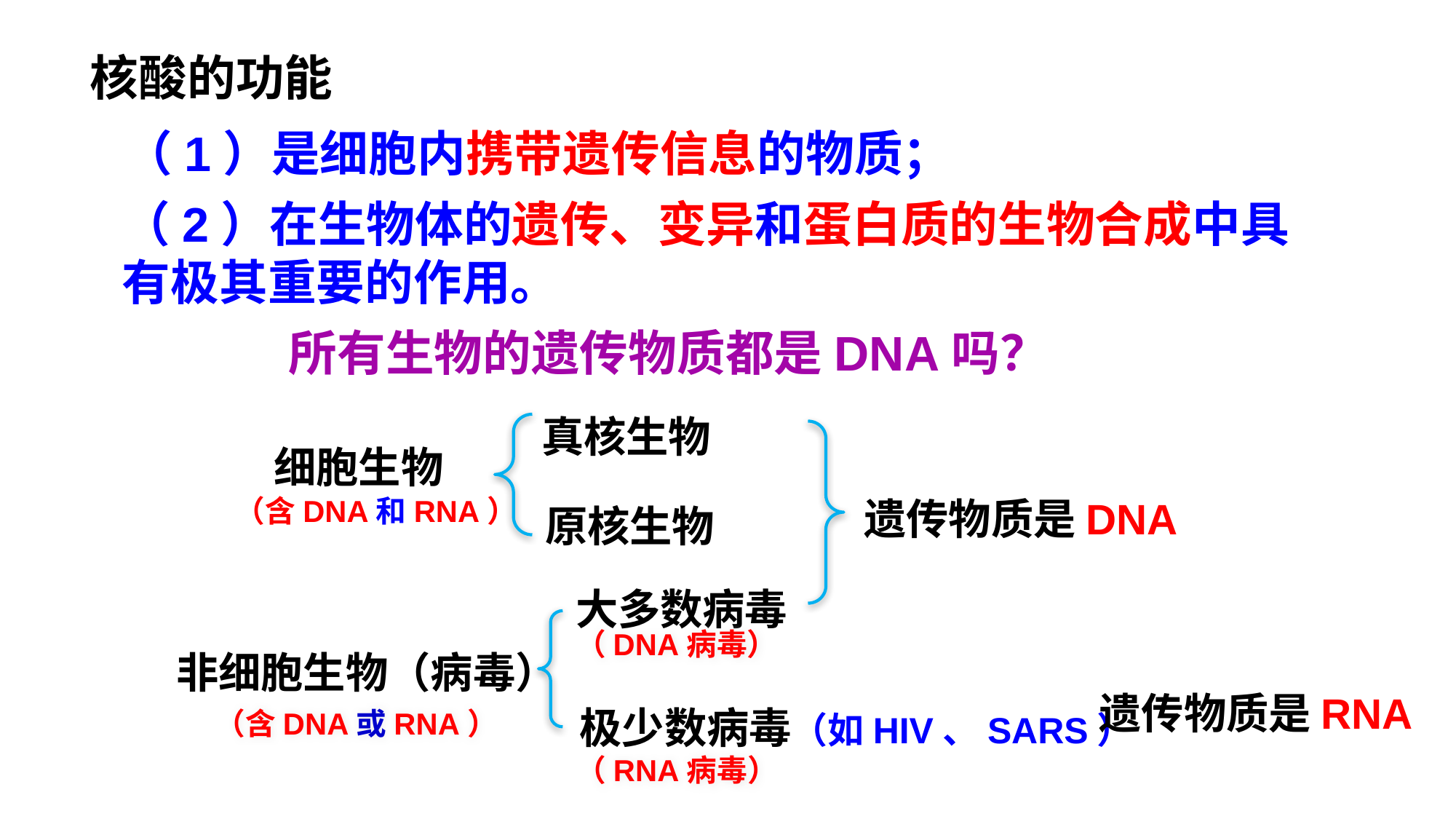

核酸的功能
（1）是细胞内携带遗传信息的物质；
（2）在生物体的遗传、变异和蛋白质的生物合成中具有极其重要的作用。
所有生物的遗传物质都是DNA吗？
真核生物

   细胞生物
（含DNA和RNA）
遗传物质是DNA
原核生物
大多数病毒
（DNA病毒）

非细胞生物（病毒）
极少数病毒（如HIV、SARS）
（含DNA或RNA）
遗传物质是RNA
（RNA病毒）